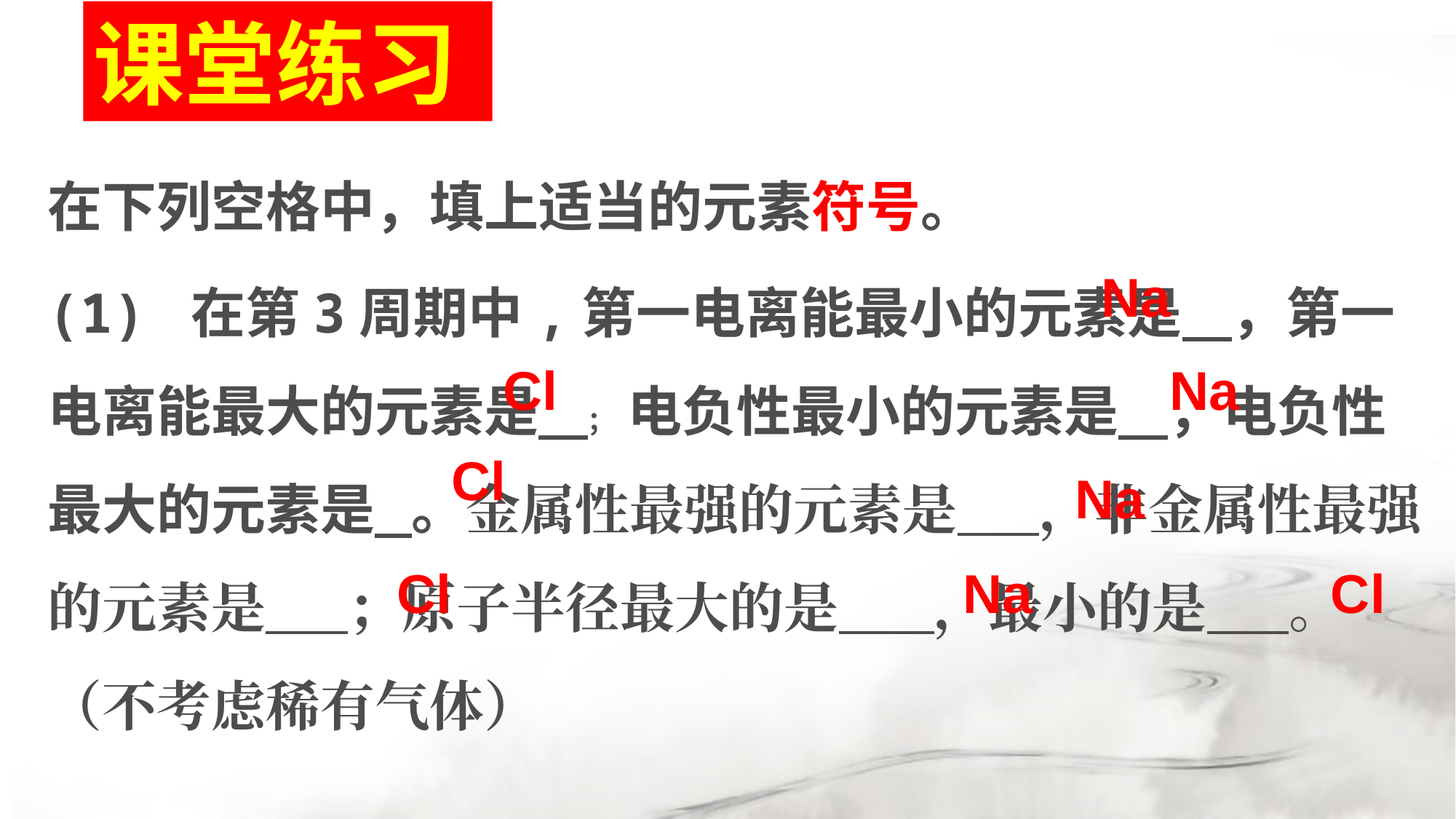

课堂练习
在下列空格中，填上适当的元素符号。
(1) 在第3周期中,第一电离能最小的元素是    ，第一电离能最大的元素是    ； 电负性最小的元素是    ，电负性最大的元素是   。金属性最强的元素是      ，非金属性最强的元素是      ；原子半径最大的是       ，最小的是      。（不考虑稀有气体）
Na
Cl
Na
Cl
Na
Cl
Na
Cl